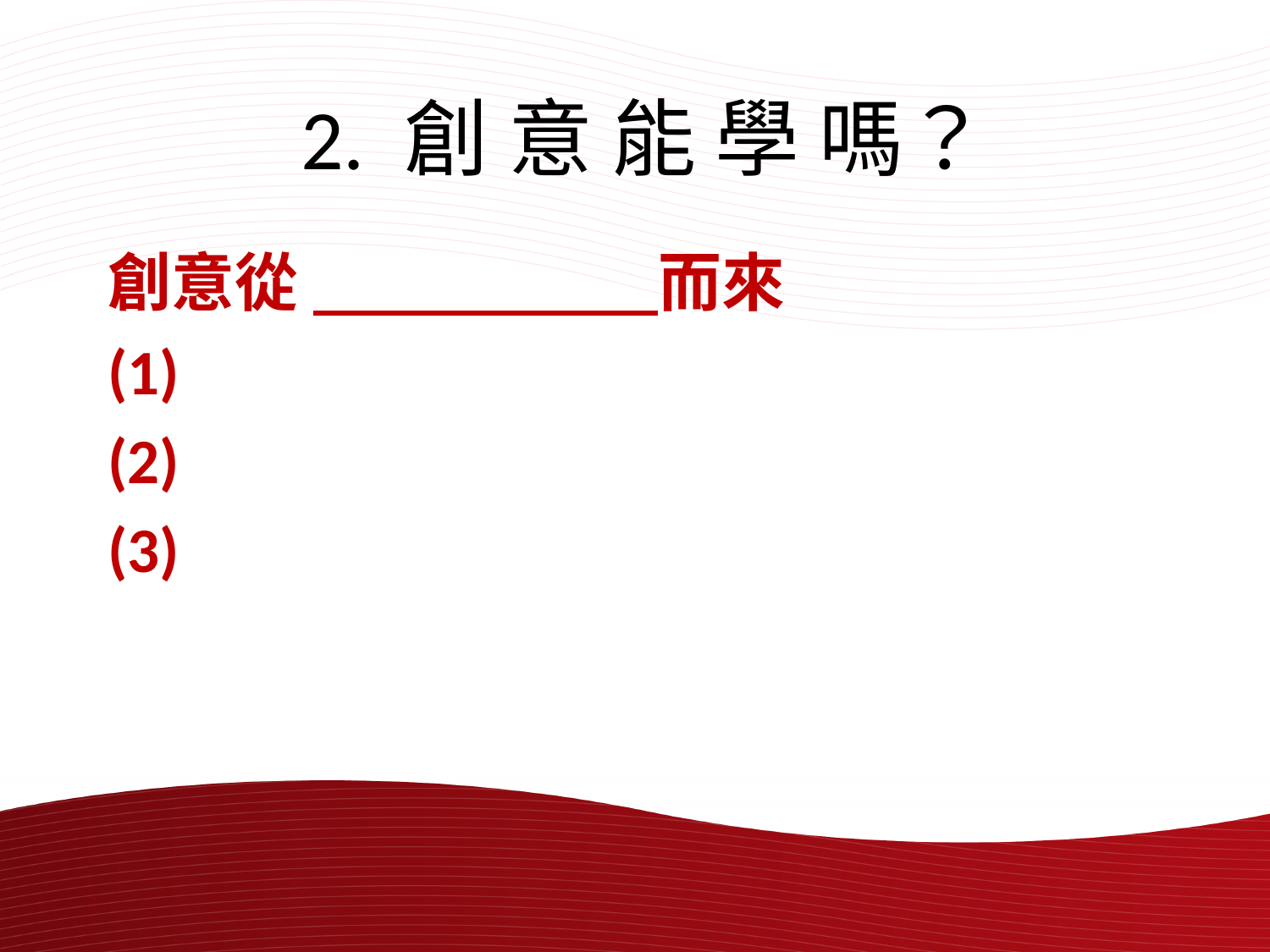

# 2. 創 意 能 學 嗎？
創意從                         而來
(1)
(2)
(3)